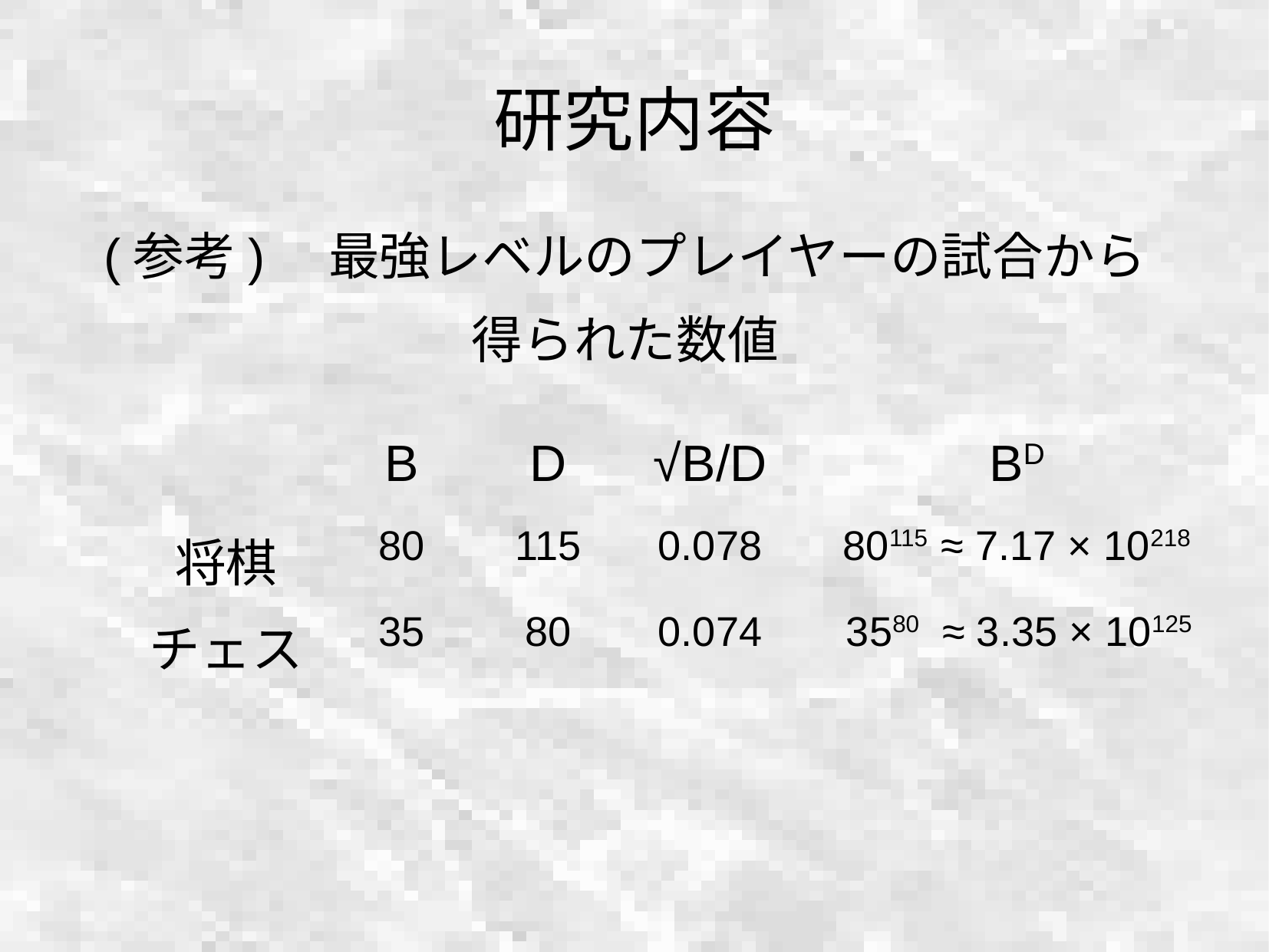

研究内容
(参考)　最強レベルのプレイヤーの試合から
得られた数値
|  | B | D | √B/D | BD |
| --- | --- | --- | --- | --- |
| 将棋 | 80 | 115 | 0.078 | 80115 ≈ 7.17 × 10218 |
| チェス | 35 | 80 | 0.074 | 3580 ≈ 3.35 × 10125 |